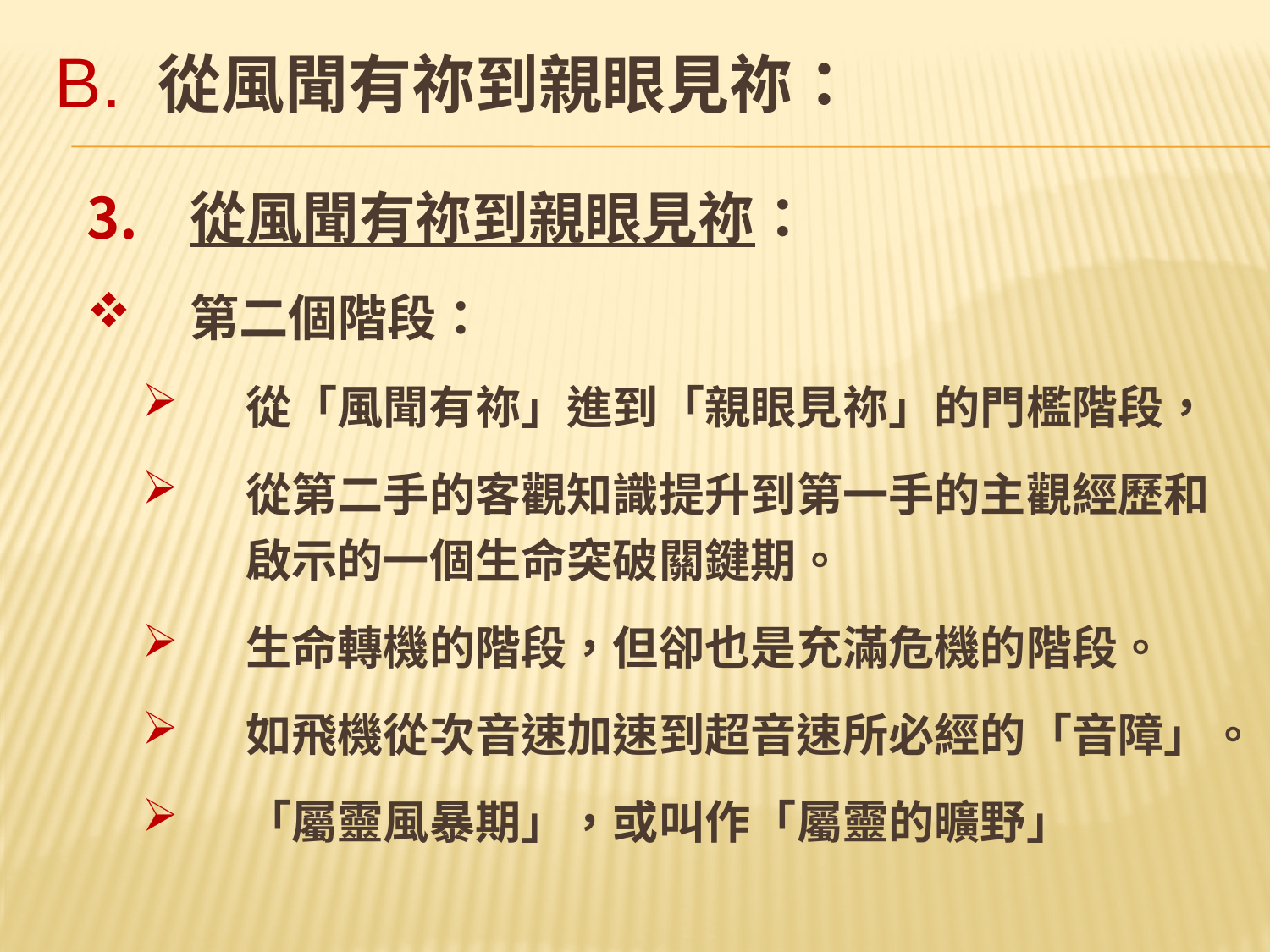

# B. 從風聞有祢到親眼見祢：
從風聞有祢到親眼見祢：
第二個階段：
從「風聞有祢」進到「親眼見祢」的門檻階段，
從第二手的客觀知識提升到第一手的主觀經歷和啟示的一個生命突破關鍵期。
生命轉機的階段，但卻也是充滿危機的階段。
如飛機從次音速加速到超音速所必經的「音障」。
「屬靈風暴期」，或叫作「屬靈的曠野」